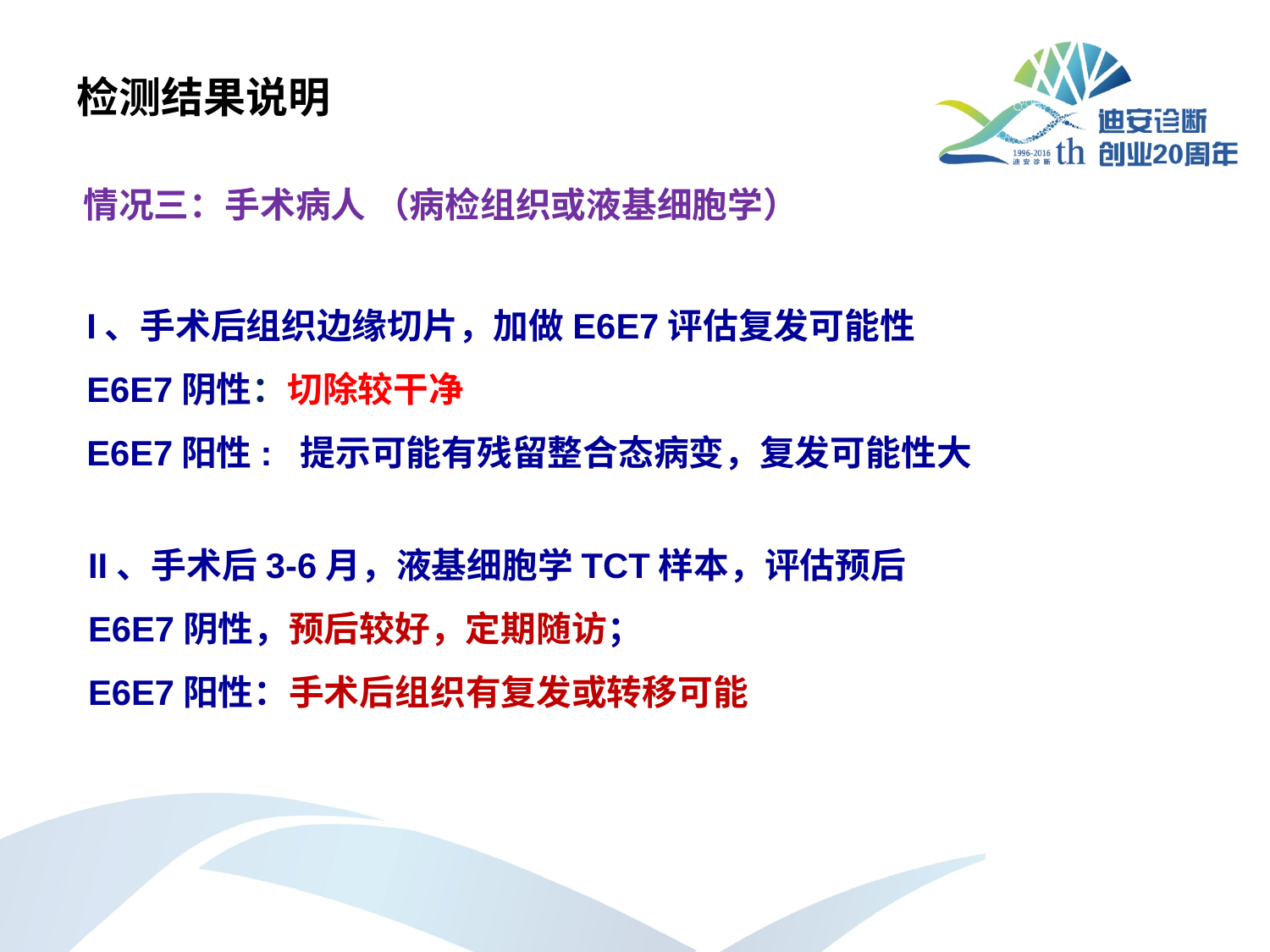

# 检测结果说明
情况三：手术病人 （病检组织或液基细胞学）
I、手术后组织边缘切片，加做E6E7评估复发可能性
E6E7阴性：切除较干净
E6E7阳性:  提示可能有残留整合态病变，复发可能性大
II、手术后3-6月，液基细胞学TCT样本，评估预后
E6E7阴性，预后较好，定期随访；
E6E7阳性：手术后组织有复发或转移可能